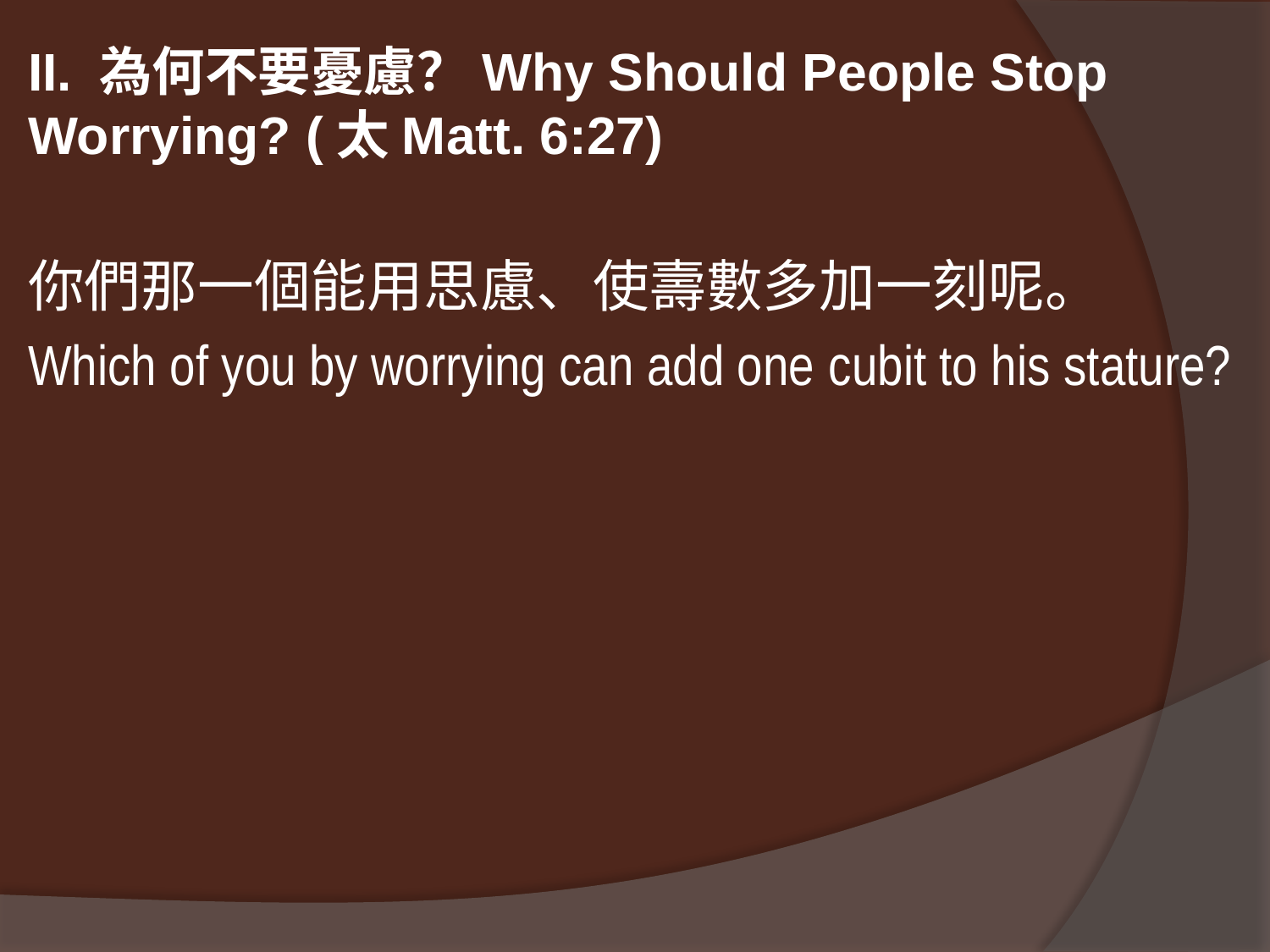

#
II. 為何不要憂慮？Why Should People Stop Worrying? (太Matt. 6:27)

你們那一個能用思慮、使壽數多加一刻呢。
Which of you by worrying can add one cubit to his stature?